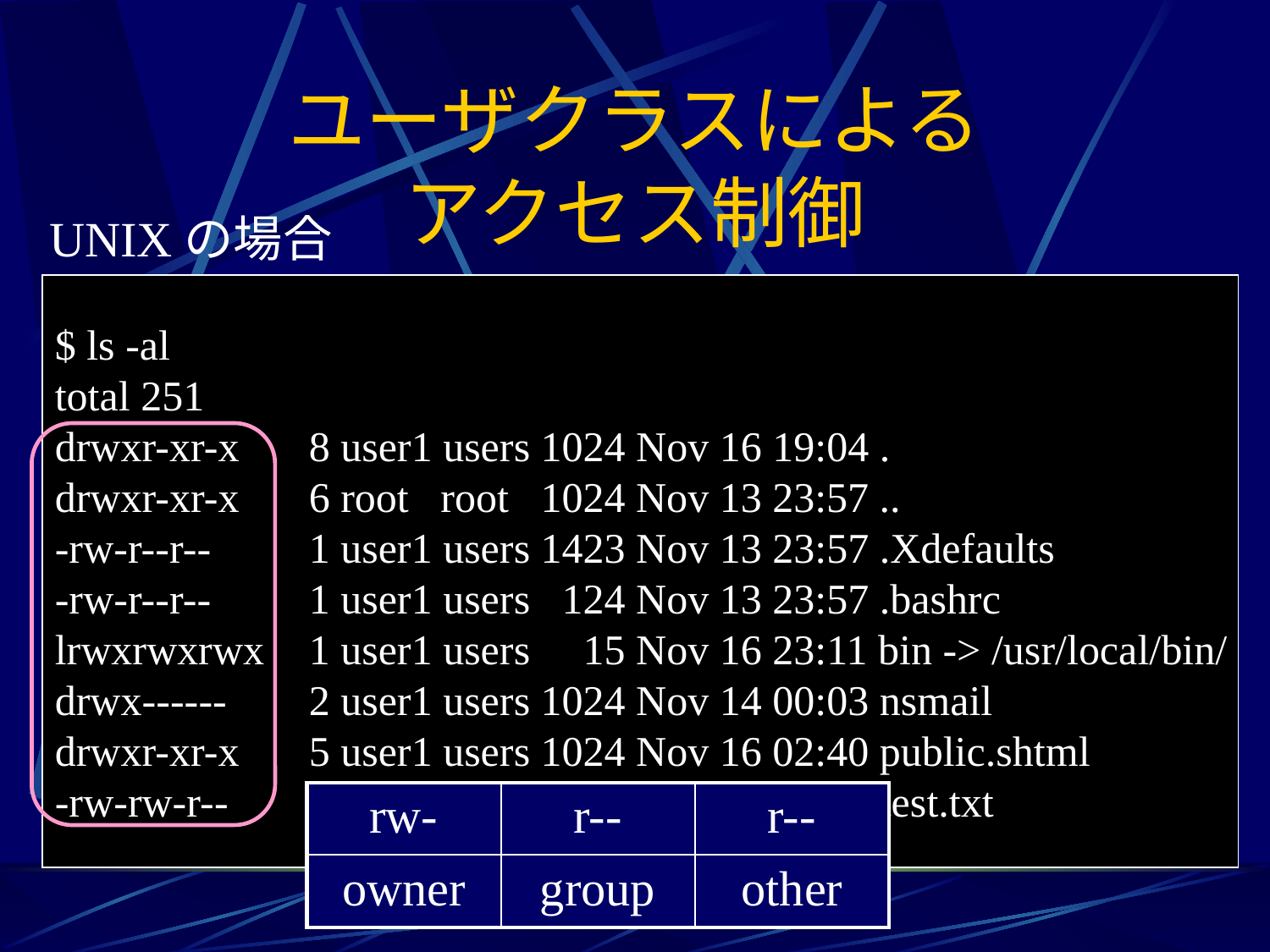

# ユーザクラスによる アクセス制御
UNIXの場合
$ ls -al
total 251
drwxr-xr-x	8 user1 users 1024 Nov 16 19:04 .
drwxr-xr-x	6 root   root   1024 Nov 13 23:57 ..
-rw-r--r--	1 user1 users 1423 Nov 13 23:57 .Xdefaults
-rw-r--r--	1 user1 users   124 Nov 13 23:57 .bashrc
lrwxrwxrwx	1 user1 users     15 Nov 16 23:11 bin -> /usr/local/bin/
drwx------	2 user1 users 1024 Nov 14 00:03 nsmail
drwxr-xr-x	5 user1 users 1024 Nov 16 02:40 public.shtml
-rw-rw-r--	1 user1 users     30 Nov 16 03:54 test.txt

| rw- | r-- | r-- |
| --- | --- | --- |
| owner | group | other |